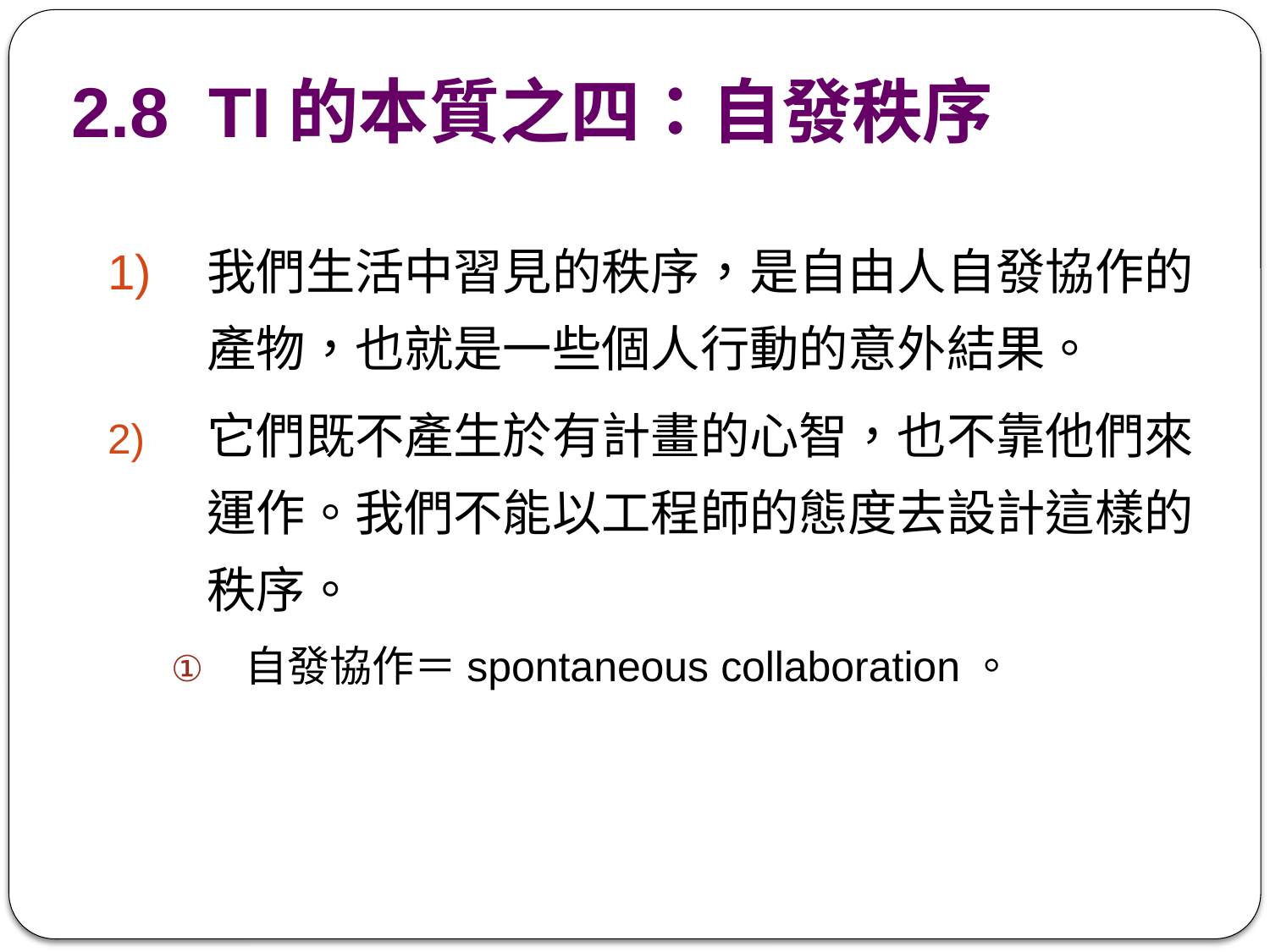

# 2.8  TI的本質之四：自發秩序
我們生活中習見的秩序，是自由人自發協作的產物，也就是一些個人行動的意外結果。
它們既不產生於有計畫的心智，也不靠他們來運作。我們不能以工程師的態度去設計這樣的秩序。
自發協作＝spontaneous collaboration。

26